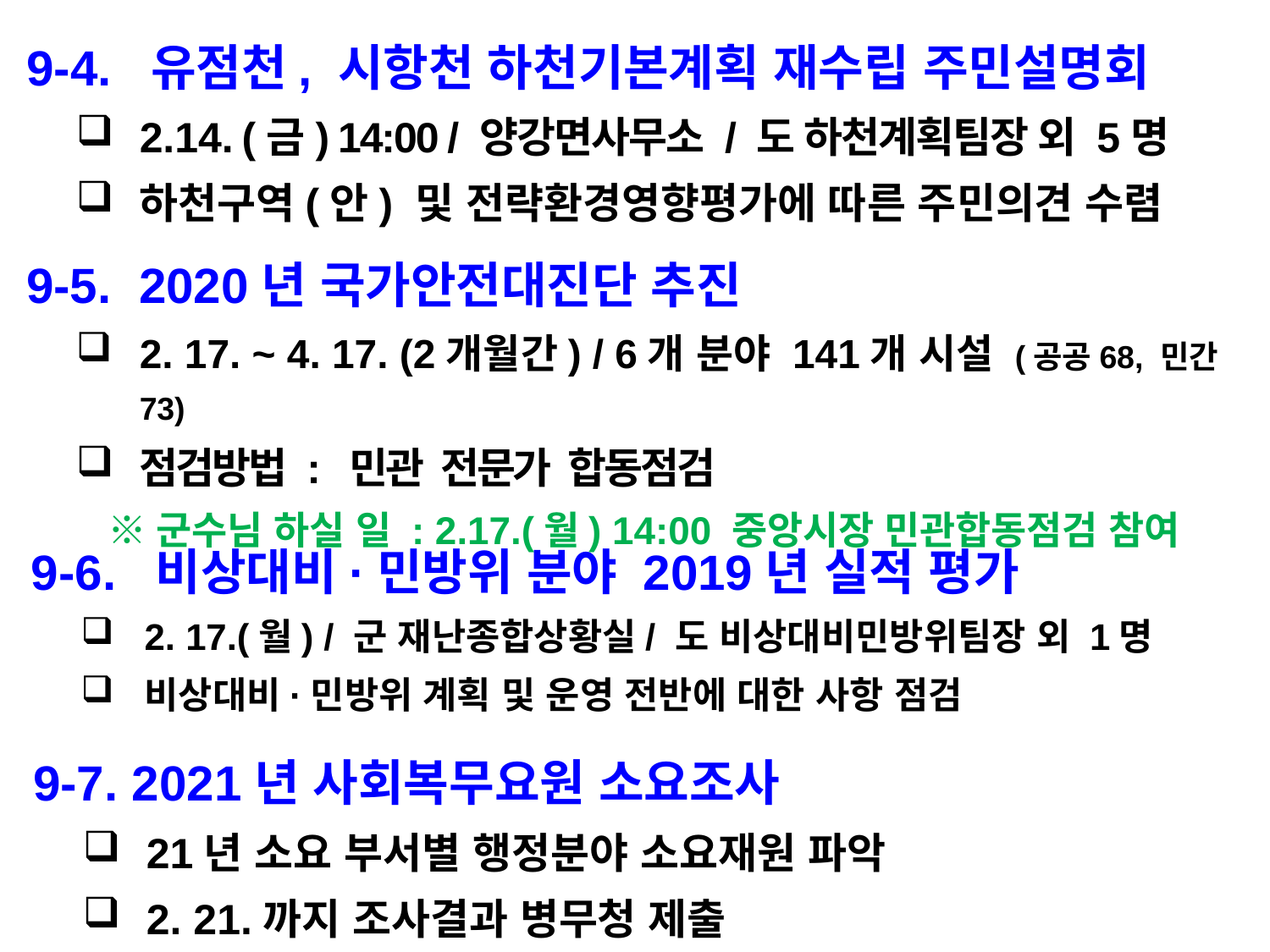

9-4.  유점천, 시항천 하천기본계획 재수립 주민설명회
2.14. (금) 14:00 / 양강면사무소 / 도 하천계획팀장 외 5명
하천구역(안) 및 전략환경영향평가에 따른 주민의견 수렴
 9-5.  2020년 국가안전대진단 추진
2. 17. ~ 4. 17. (2개월간) / 6개 분야 141개 시설 (공공68, 민간73)
점검방법 :  민관  전문가  합동점검
   ※군수님 하실 일 : 2.17.(월) 14:00 중앙시장 민관합동점검 참여
 9-6.  비상대비·민방위 분야 2019년 실적 평가
2. 17.(월) / 군 재난종합상황실/ 도 비상대비민방위팀장 외 1명
비상대비·민방위 계획 및 운영 전반에 대한 사항 점검
 9-7. 2021년 사회복무요원 소요조사
21년 소요 부서별 행정분야 소요재원 파악
2. 21.까지 조사결과 병무청 제출